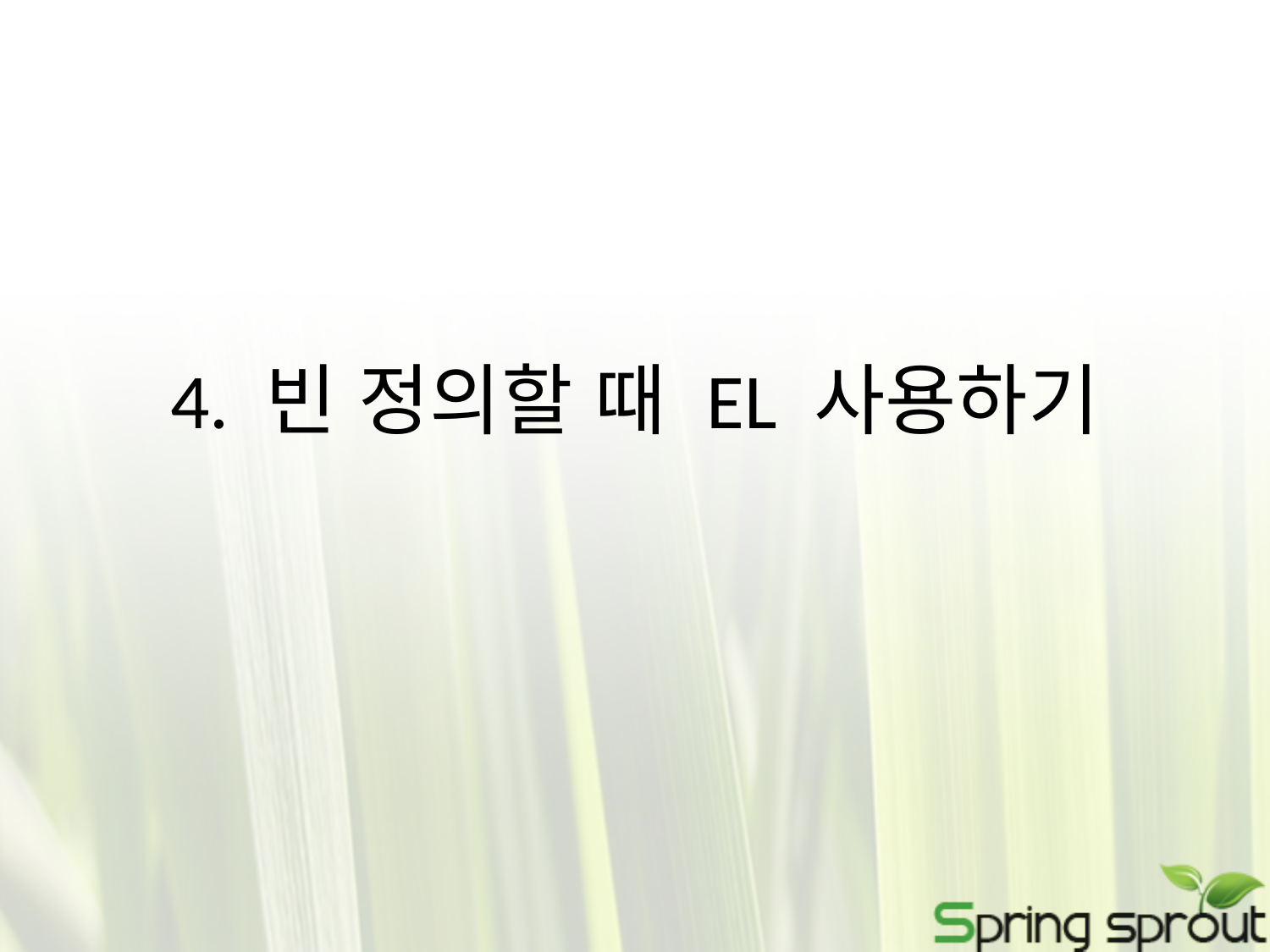

# 4. 빈 정의할 때 EL 사용하기